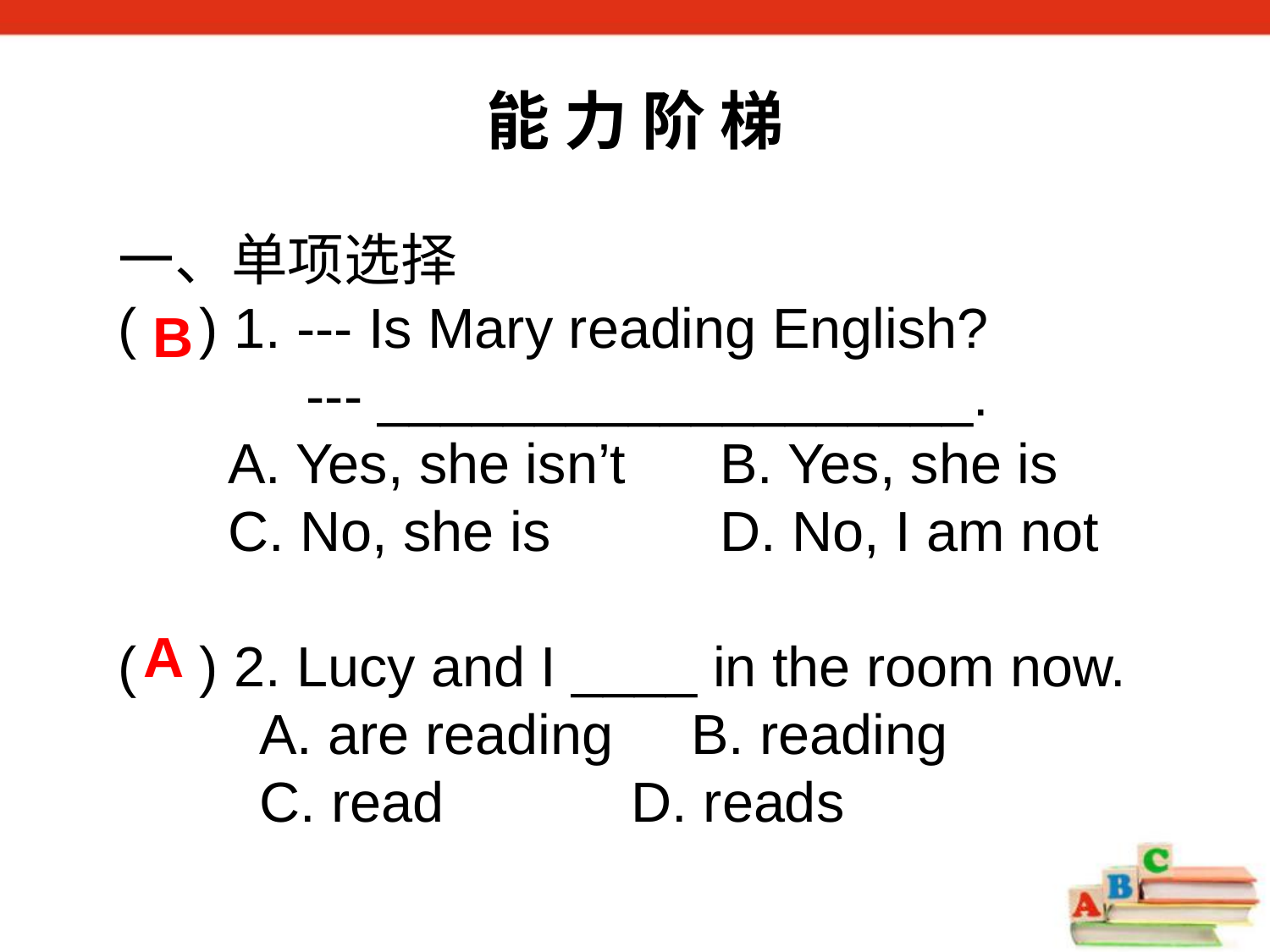

能 力 阶 梯
一、单项选择
(    ) 1. --- Is Mary reading English?
            --- ___________________.
       A. Yes, she isn’t      B. Yes, she is
       C. No, she is  	      D. No, I am not

(    ) 2. Lucy and I ____ in the room now.
         A. are reading     B. reading
         C. read            D. reads
B
A